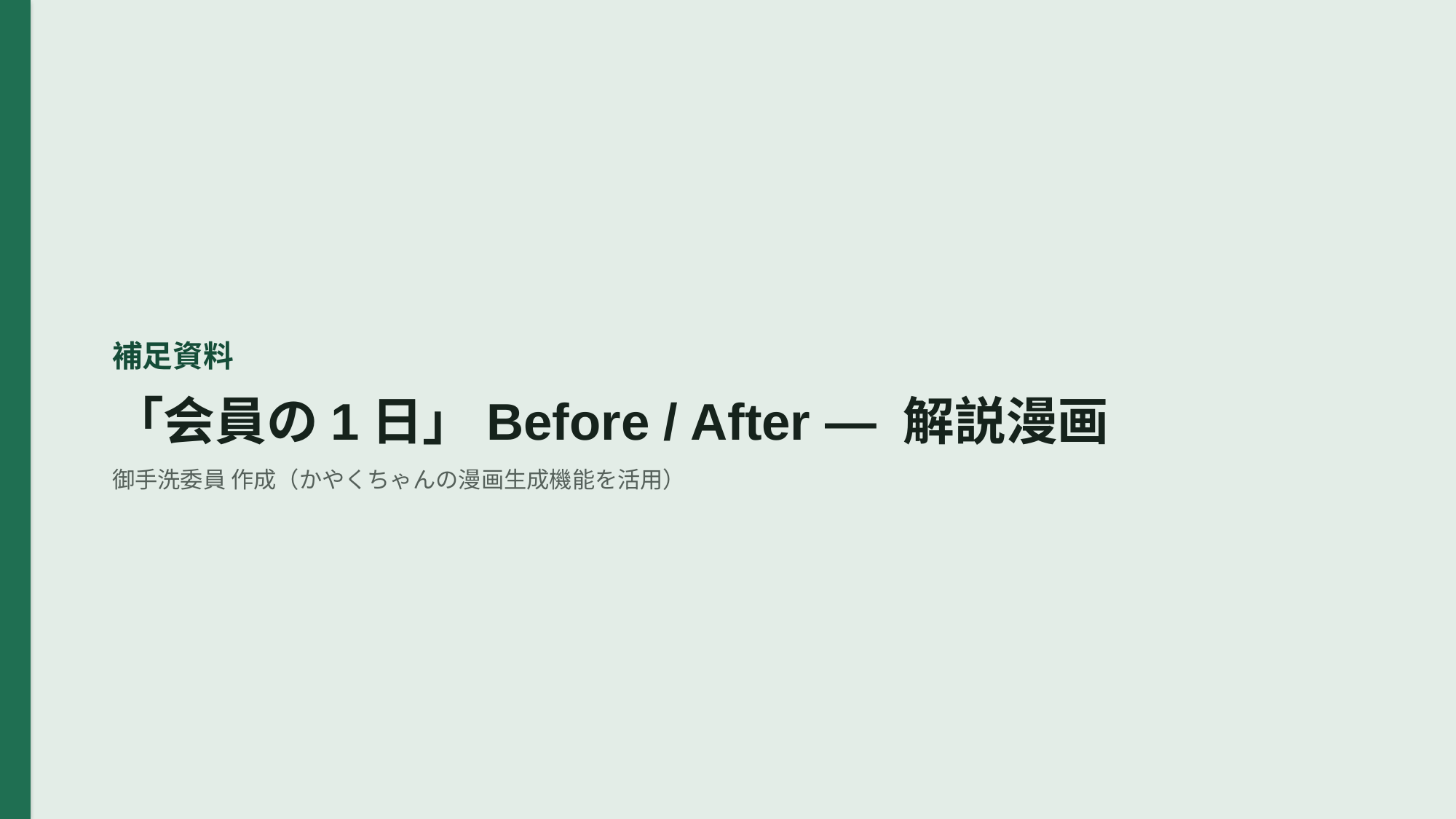

補足資料
「会員の1日」Before / After ― 解説漫画
御手洗委員 作成（かやくちゃんの漫画生成機能を活用）